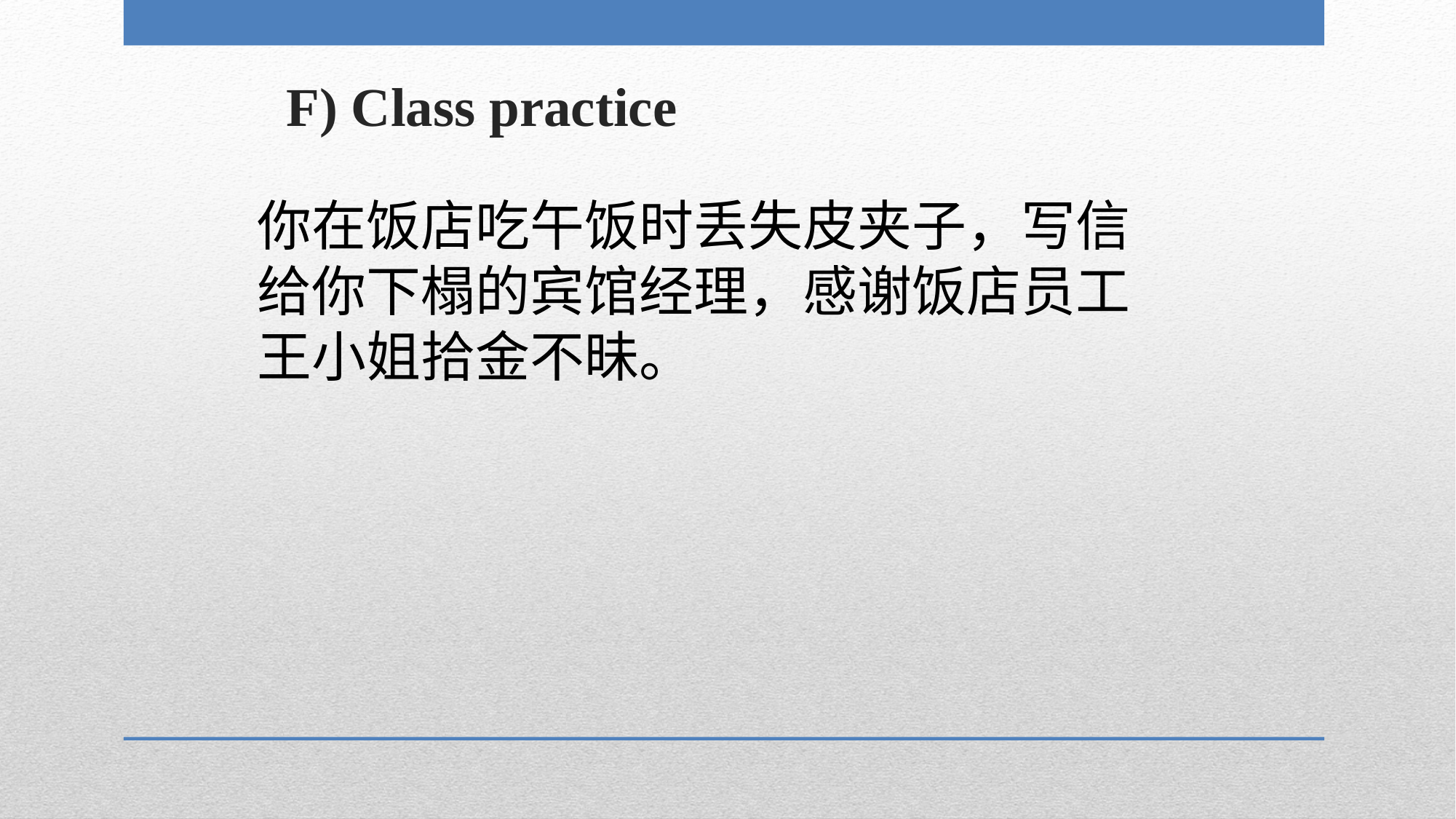

# F) Class practice
你在饭店吃午饭时丢失皮夹子，写信给你下榻的宾馆经理，感谢饭店员工王小姐拾金不昧。